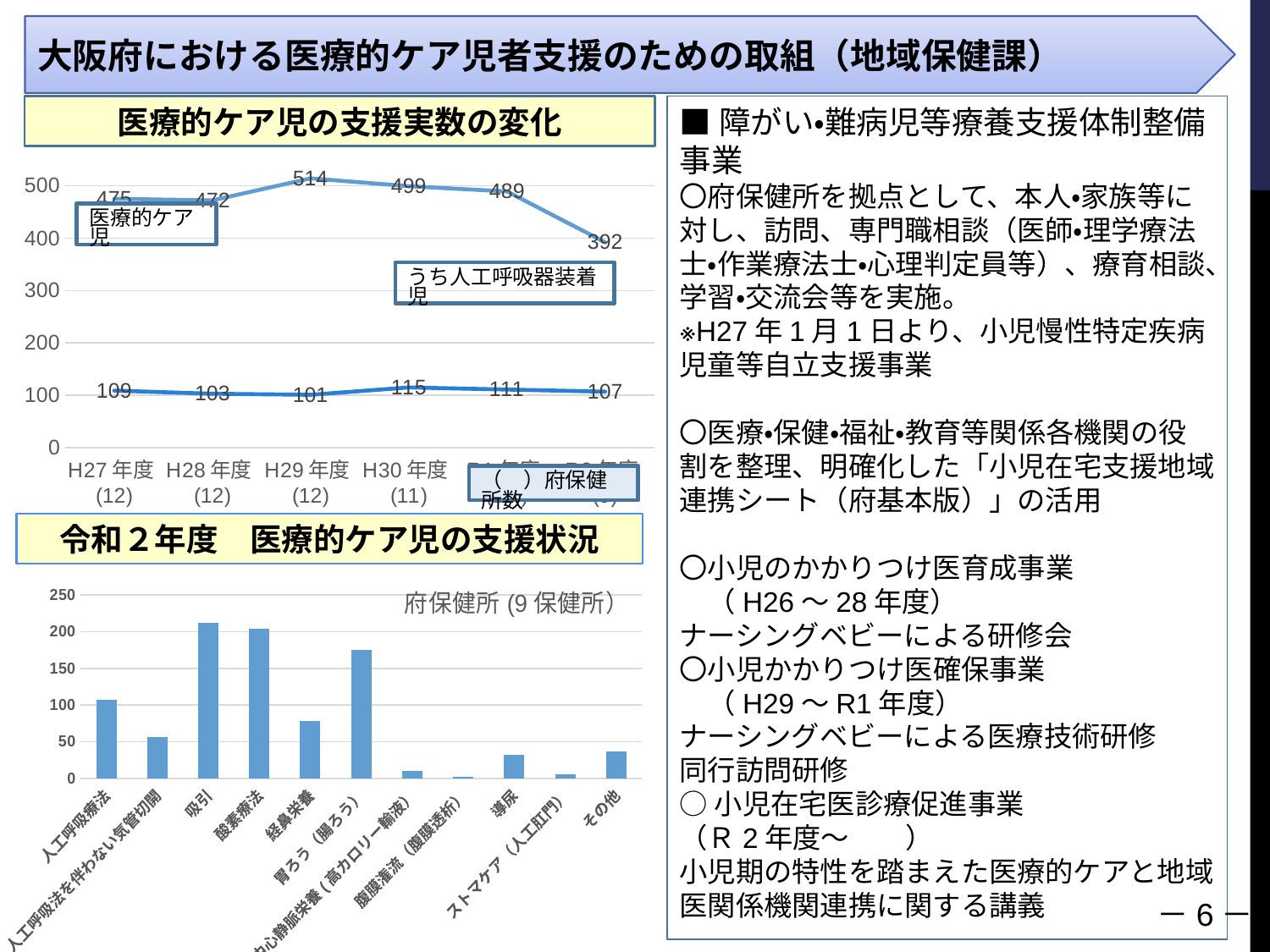

大阪府における医療的ケア児者支援のための取組（地域保健課）
医療的ケア児の支援実数の変化
■障がい・難病児等療養支援体制整備事業
〇府保健所を拠点として、本人・家族等に対し、訪問、専門職相談（医師・理学療法士・作業療法士・心理判定員等）、療育相談、学習・交流会等を実施。
※H27年1月1日より、小児慢性特定疾病児童等自立支援事業

〇医療・保健・福祉・教育等関係各機関の役割を整理、明確化した「小児在宅支援地域連携シート（府基本版）」の活用

〇小児のかかりつけ医育成事業
　（H26～28年度）
ナーシングベビーによる研修会
〇小児かかりつけ医確保事業
　（H29～R1年度）
ナーシングベビーによる医療技術研修
同行訪問研修
○小児在宅医診療促進事業
（Ｒ2年度～　　）
小児期の特性を踏まえた医療的ケアと地域医関係機関連携に関する講義

### Chart

| Category | 医療的ケア児 | 　　内人工呼吸器装着時 |
|---|---|---|
| H27年度(12) | 475.0 | 109.0 |
| H28年度(12) | 472.0 | 103.0 |
| H29年度(12) | 514.0 | 101.0 |
| H30年度(11) | 499.0 | 115.0 |
| R1年度(10 ) | 489.0 | 111.0 |
| R2年度(9) | 392.0 | 107.0 |
令和２年度　医療的ケア児の支援状況

### Chart: 府保健所(9保健所）

| Category | 府保健所 |
|---|---|
| 人工呼吸療法 | 107.0 |
| 人工呼吸法を伴わない気管切開 | 57.0 |
| 吸引 | 212.0 |
| 酸素療法 | 204.0 |
| 経鼻栄養 | 78.0 |
| 胃ろう（腸ろう） | 175.0 |
| 中心静脈栄養(高カロリー輸液） | 10.0 |
| 腹膜潅流（腹膜透析） | 2.0 |
| 導尿 | 32.0 |
| ストマケア（人工肛門） | 6.0 |
| その他 | 37.0 |
－6－